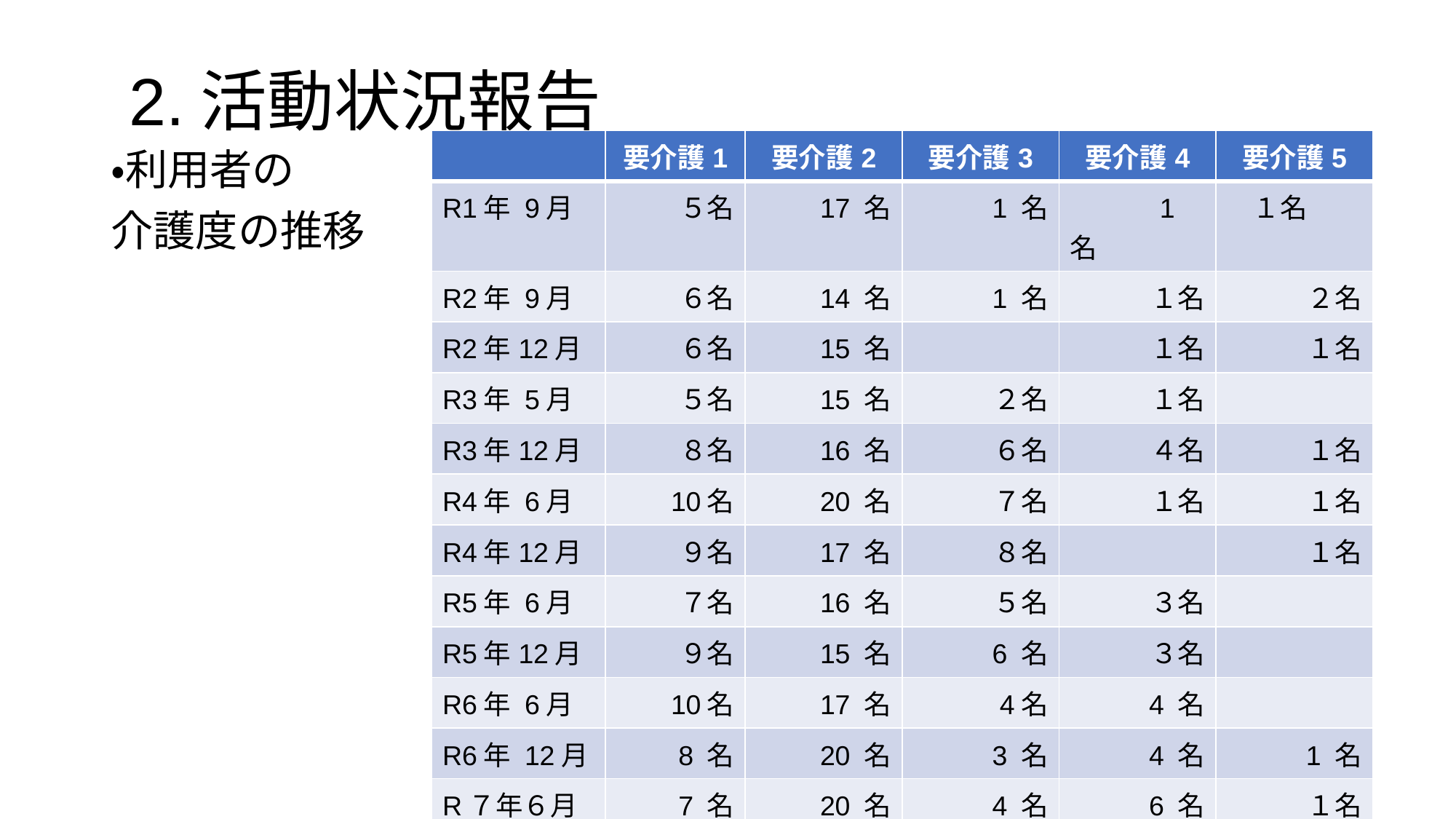

# 2.活動状況報告
|  | 要介護1 | 要介護2 | 要介護3 | 要介護4 | 要介護5 |
| --- | --- | --- | --- | --- | --- |
| R1年 9月 | ５名 | 17 名 | 1 名 | 1 名 | １名 |
| R2年 9月 | ６名 | 14 名 | 1 名 | １名 | ２名 |
| R2年12月 | ６名 | 15 名 |  | １名 | １名 |
| R3年 5月 | ５名 | 15 名 | ２名 | １名 |  |
| R3年12月 | ８名 | 16 名 | ６名 | ４名 | １名 |
| R4年 6月 | 10名 | 20 名 | ７名 | １名 | １名 |
| R4年12月 | ９名 | 17 名 | ８名 |  | １名 |
| R5年 6月 | ７名 | 16 名 | ５名 | ３名 |  |
| R5年12月 | ９名 | 15 名 | 6 名 | ３名 |  |
| R6年 6月 | 10名 | 17 名 | 4名 | 4 名 |  |
| R6年 12月 | 8 名 | 20 名 | 3 名 | 4 名 | 1 名 |
| R７年６月 | 7 名 | 20 名 | 4 名 | 6 名 | １名 |
| R７年12月 | 10名 | 19 名 | 4 名 | 4 名 | 4 名 |
・利用者の
介護度の推移